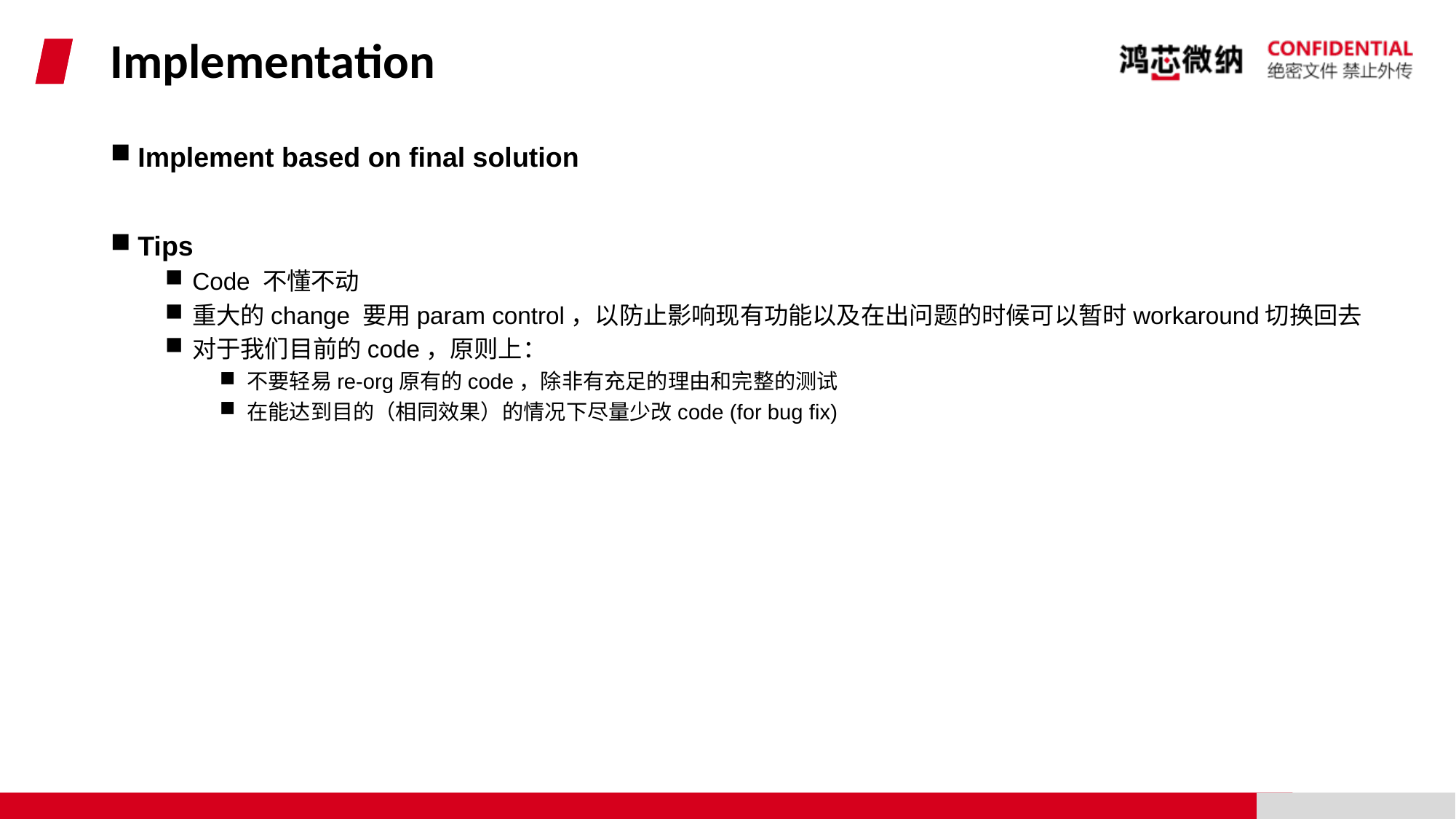

# Implementation
Implement based on final solution

Tips
Code 不懂不动
重大的change 要用param control，以防止影响现有功能以及在出问题的时候可以暂时workaround切换回去
对于我们目前的code，原则上：
不要轻易re-org原有的code，除非有充足的理由和完整的测试
在能达到目的（相同效果）的情况下尽量少改code (for bug fix)